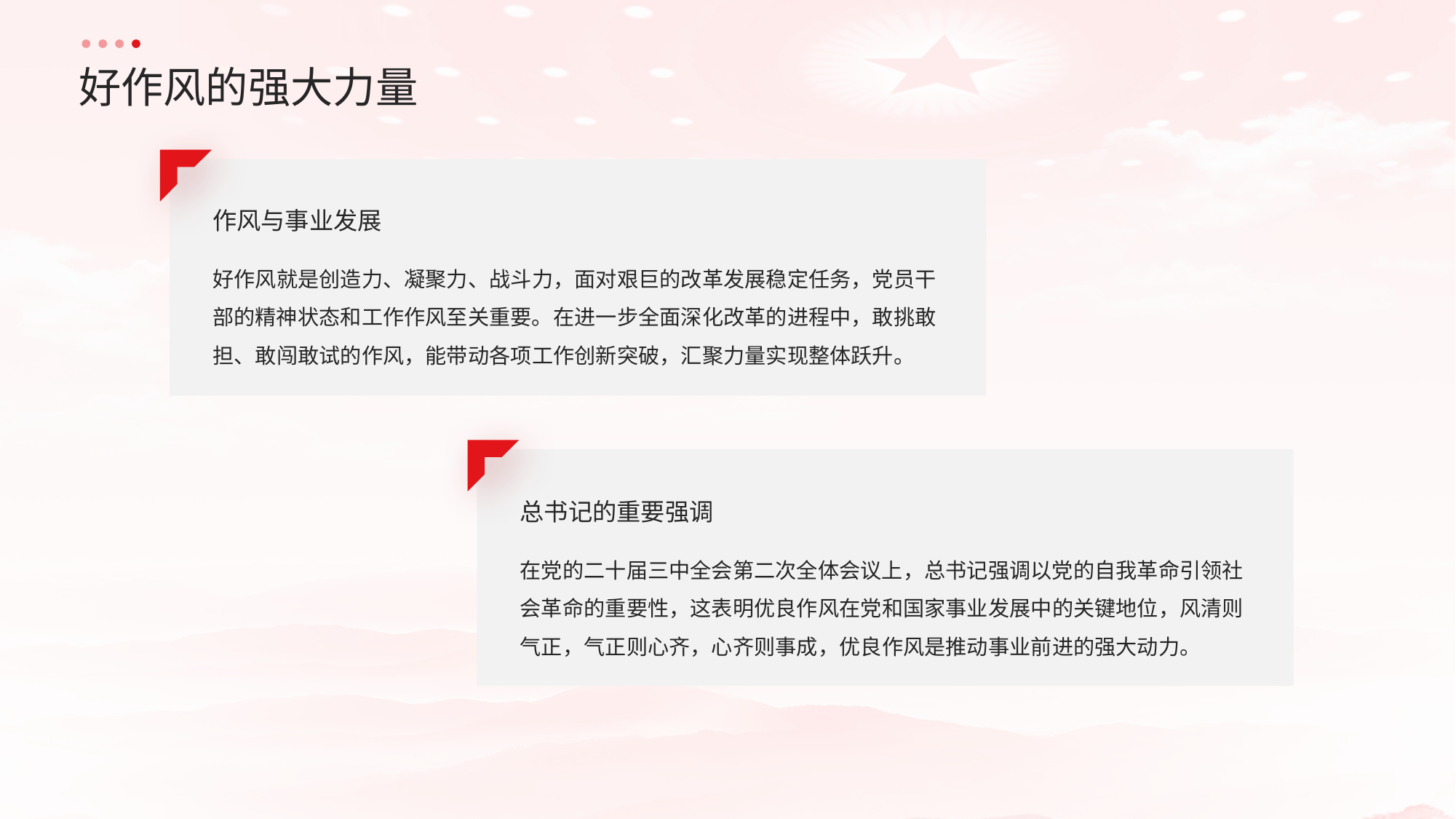

好作风的强大力量

作风与事业发展
好作风就是创造力、凝聚力、战斗力，面对艰巨的改革发展稳定任务，党员干部的精神状态和工作作风至关重要。在进一步全面深化改革的进程中，敢挑敢担、敢闯敢试的作风，能带动各项工作创新突破，汇聚力量实现整体跃升。

总书记的重要强调
在党的二十届三中全会第二次全体会议上，总书记强调以党的自我革命引领社会革命的重要性，这表明优良作风在党和国家事业发展中的关键地位，风清则气正，气正则心齐，心齐则事成，优良作风是推动事业前进的强大动力。